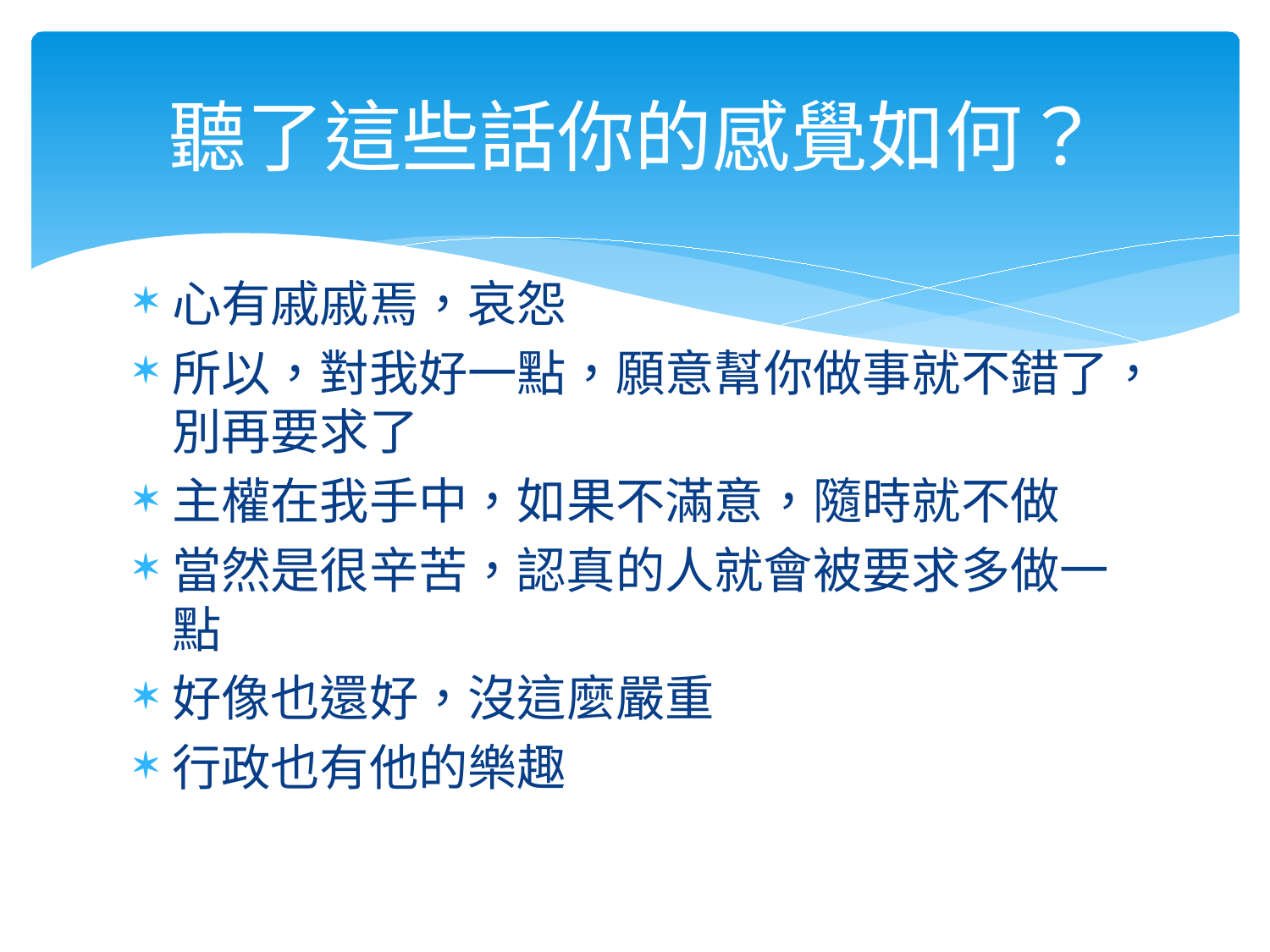

# 聽了這些話你的感覺如何？
心有戚戚焉，哀怨
所以，對我好一點，願意幫你做事就不錯了，別再要求了
主權在我手中，如果不滿意，隨時就不做
當然是很辛苦，認真的人就會被要求多做一點
好像也還好，沒這麼嚴重
行政也有他的樂趣